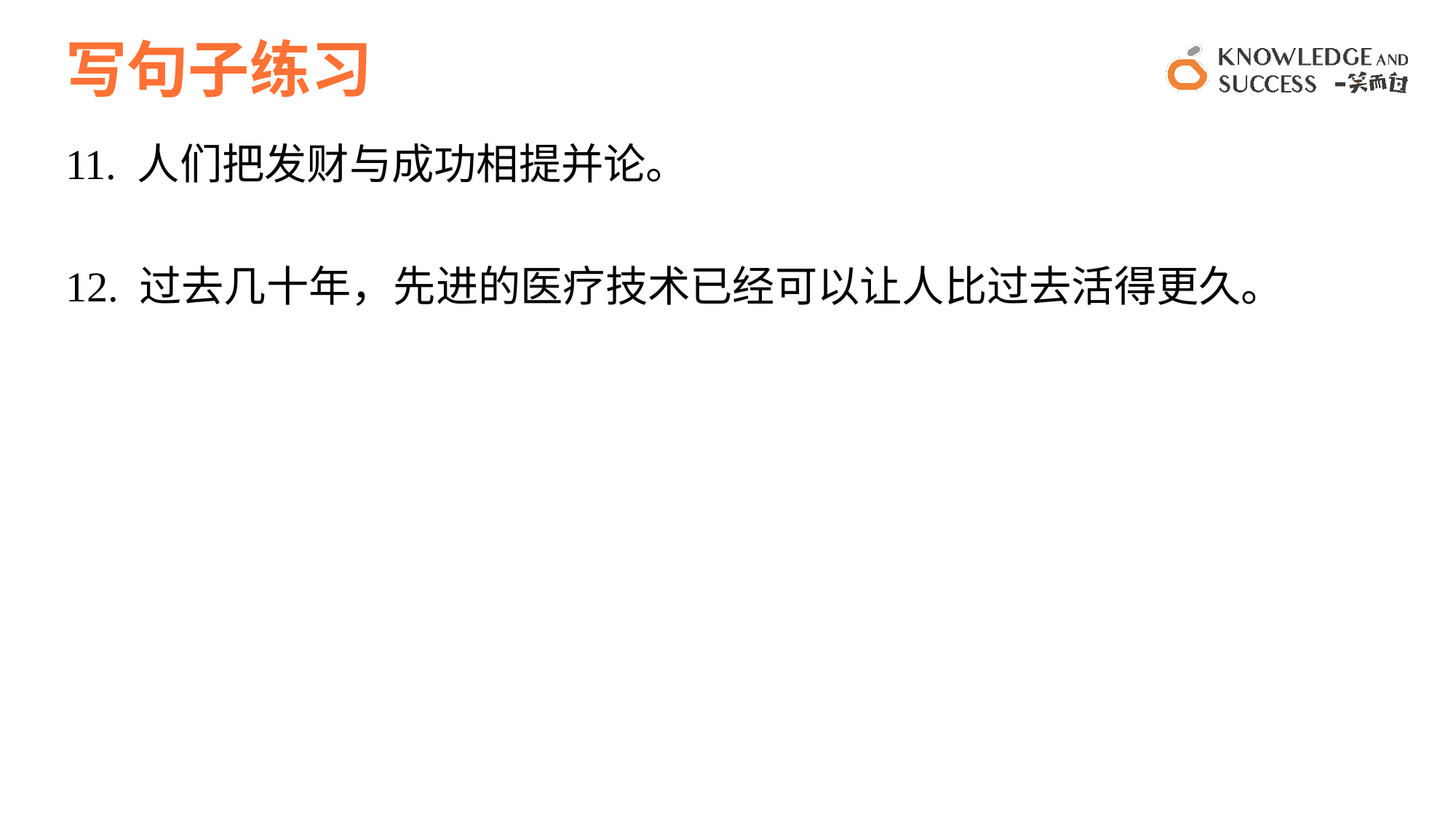

# 写句子练习
11. 人们把发财与成功相提并论。

12. 过去几十年，先进的医疗技术已经可以让人比过去活得更久。

10